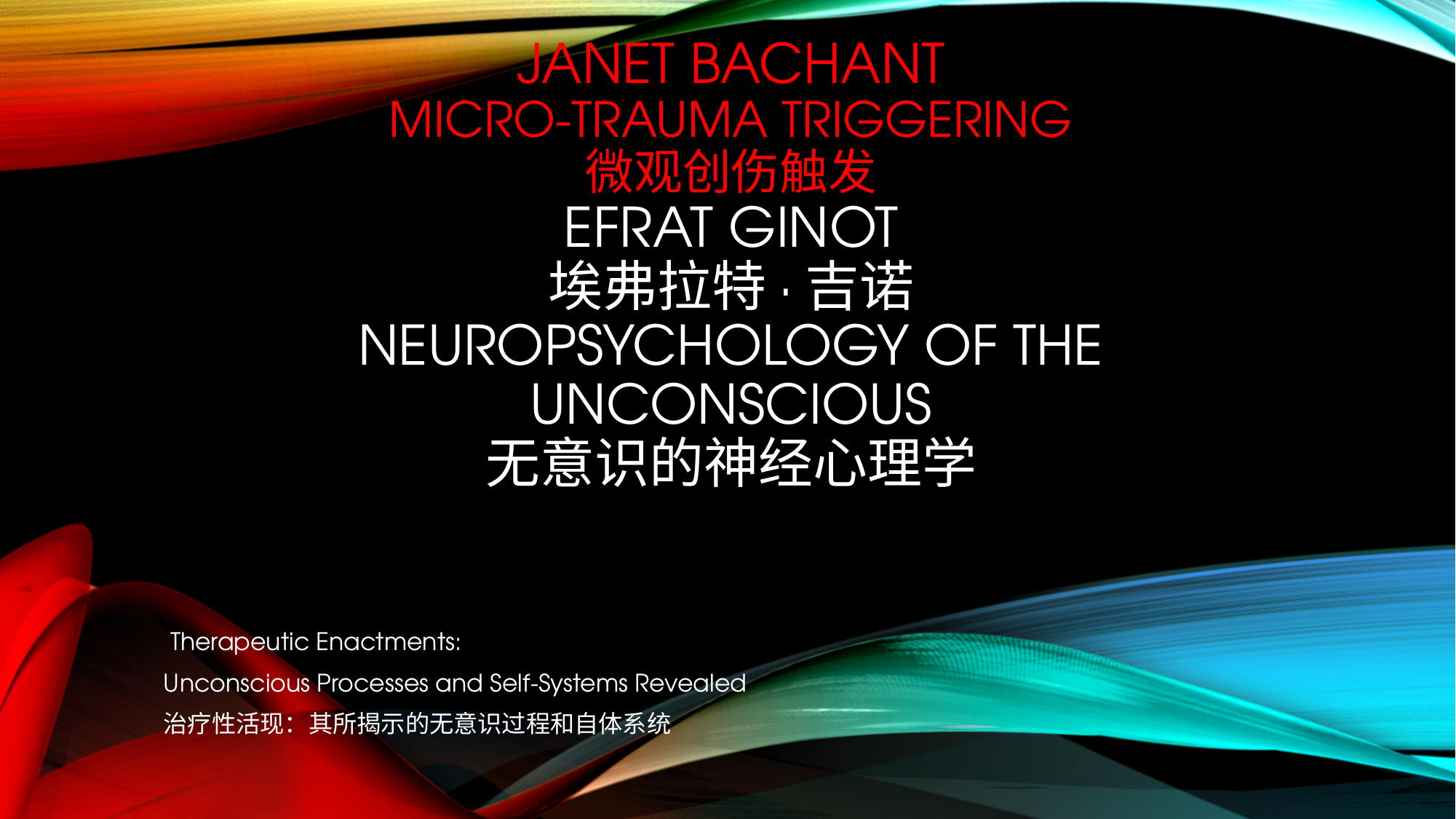

# Janet Bachant Micro-Trauma Triggering 微观创伤触发 Efrat Ginot 埃弗拉特·吉诺 Neuropsychology of the Unconscious 无意识的神经心理学
 Therapeutic Enactments:
Unconscious Processes and Self-Systems Revealed
治疗性活现：其所揭示的无意识过程和自体系统